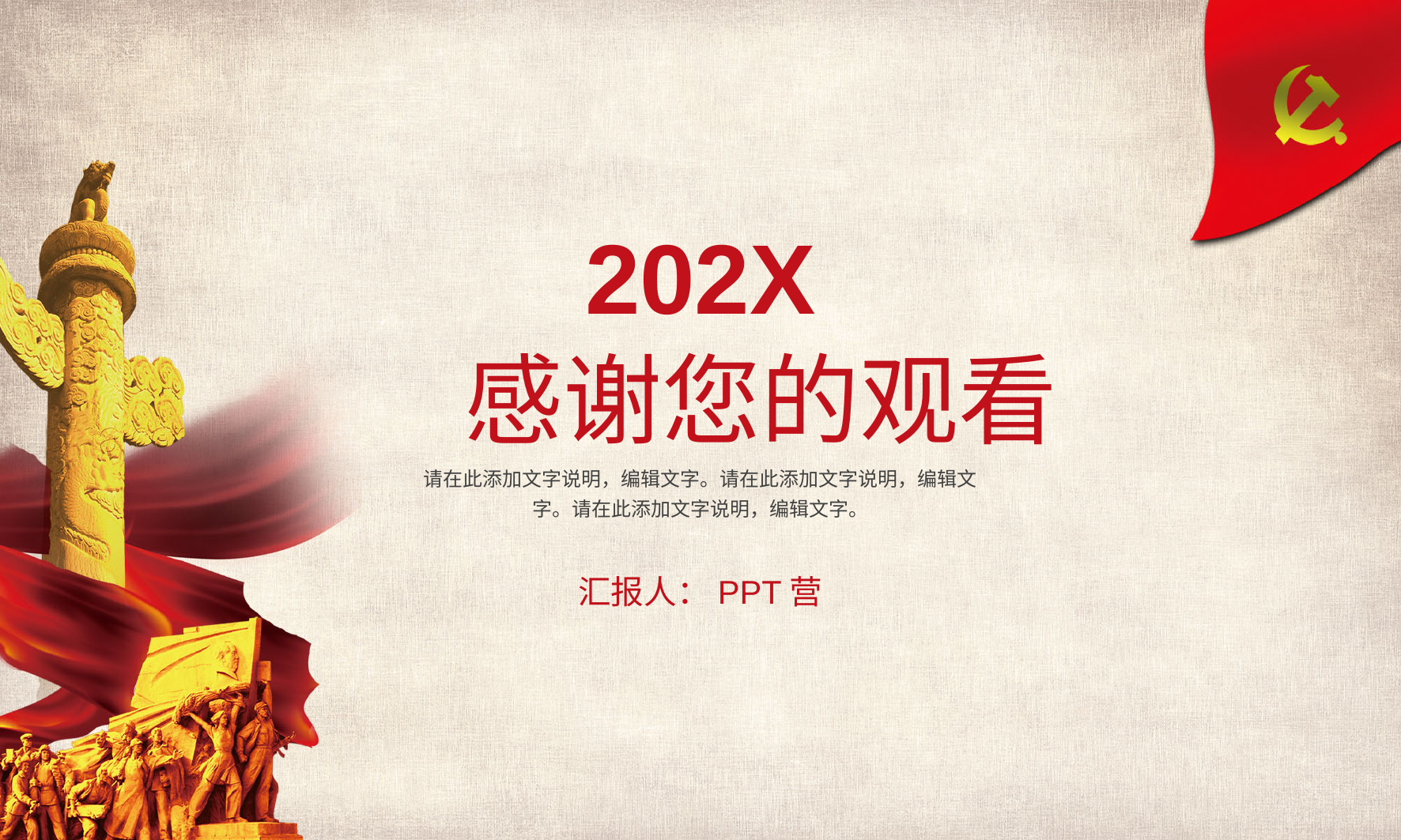

202X
感谢您的观看
请在此添加文字说明，编辑文字。请在此添加文字说明，编辑文字。请在此添加文字说明，编辑文字。
汇报人：PPT营